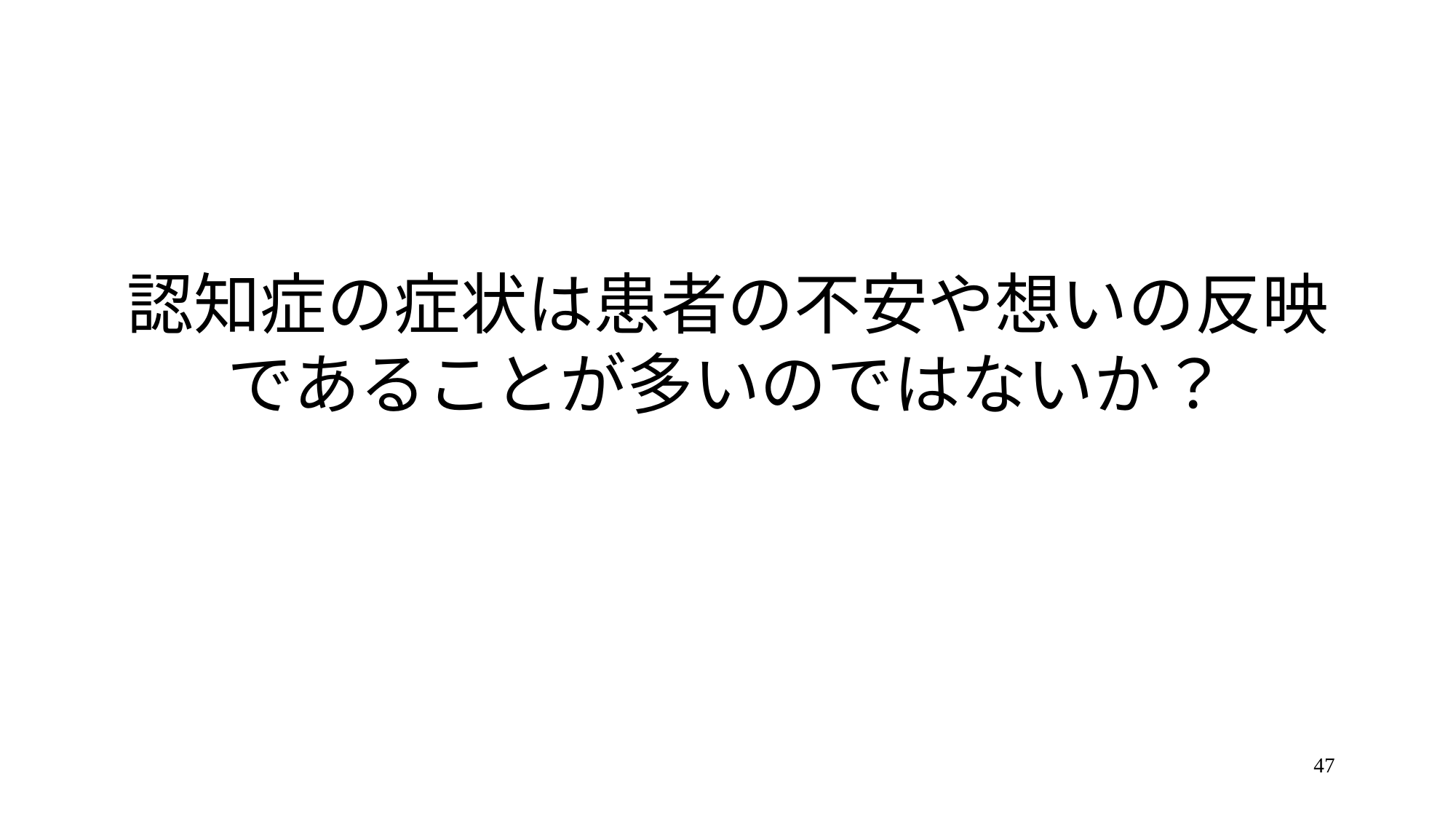

# 認知症の症状は患者の不安や想いの反映であることが多いのではないか？

47